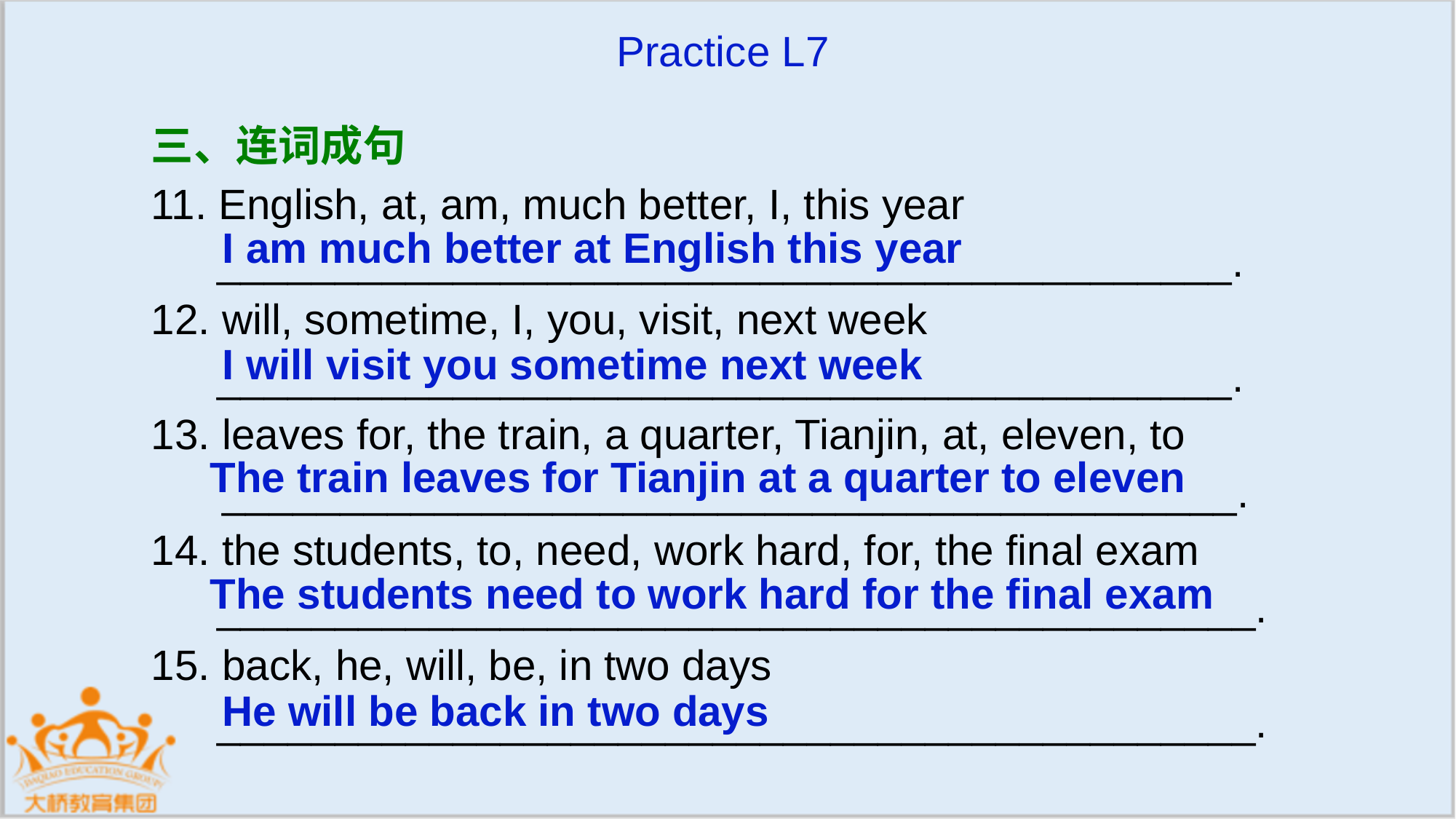

Practice L7
三、连词成句
11. English, at, am, much better, I, this year
 ___________________________________________.
12. will, sometime, I, you, visit, next week
 ___________________________________________.
13. leaves for, the train, a quarter, Tianjin, at, eleven, to
      ___________________________________________.
14. the students, to, need, work hard, for, the final exam
 ____________________________________________.
15. back, he, will, be, in two days
 ____________________________________________.

I am much better at English this year
I will visit you sometime next week
The train leaves for Tianjin at a quarter to eleven
The students need to work hard for the final exam
He will be back in two days